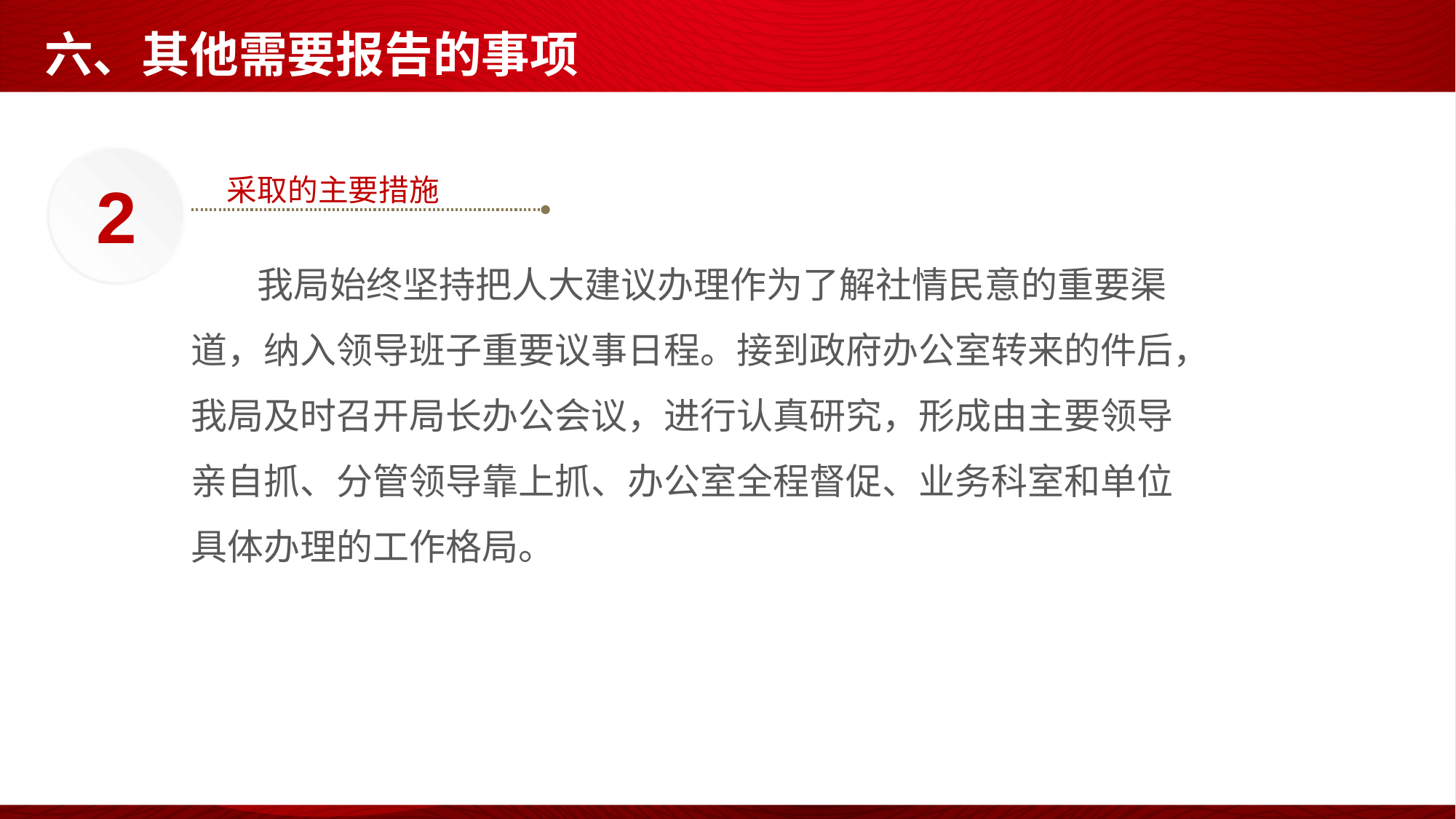

# 六、其他需要报告的事项

2
采取的主要措施
       我局始终坚持把人大建议办理作为了解社情民意的重要渠道，纳入领导班子重要议事日程。接到政府办公室转来的件后，我局及时召开局长办公会议，进行认真研究，形成由主要领导亲自抓、分管领导靠上抓、办公室全程督促、业务科室和单位具体办理的工作格局。